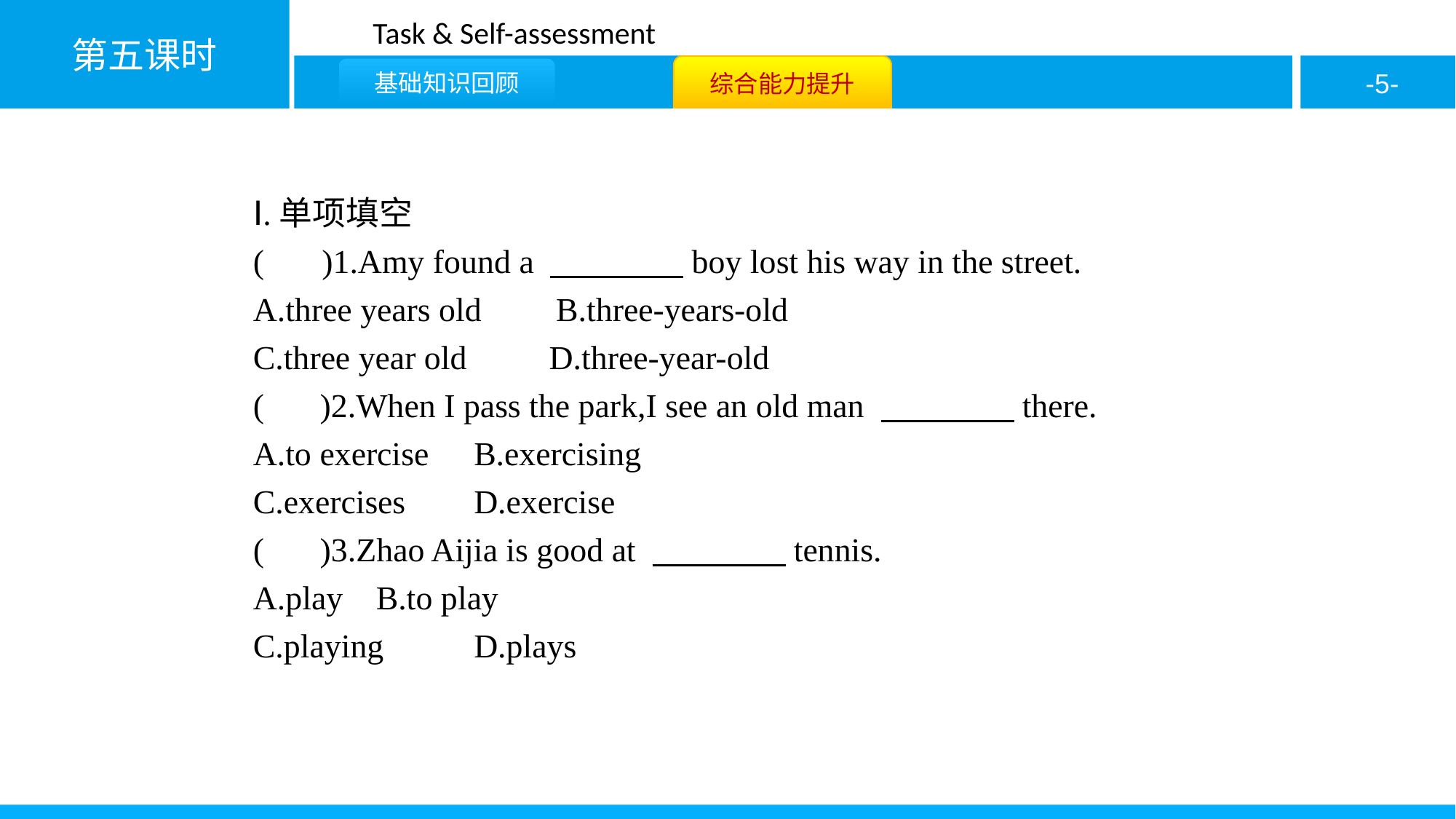

Ⅰ.单项填空
(  D  )1.Amy found a 　　　　boy lost his way in the street.
A.three years old	B.three-years-old
C.three year old	         D.three-year-old
(  B  )2.When I pass the park,I see an old man 　　　　there.
A.to exercise	B.exercising
C.exercises	D.exercise
(  C  )3.Zhao Aijia is good at 　　　　tennis.
A.play	B.to play
C.playing	D.plays